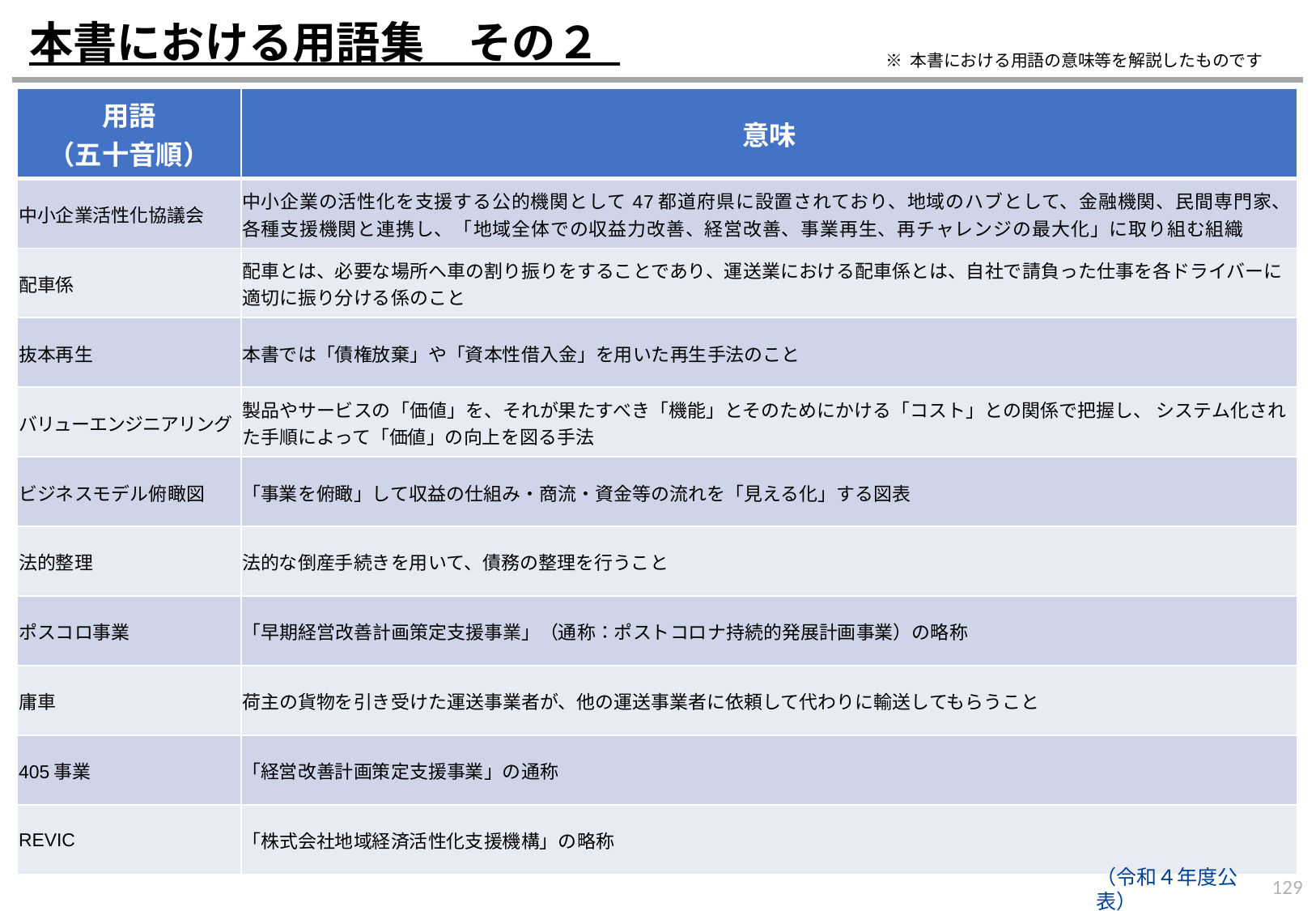

本書における用語集　その２
※ 本書における用語の意味等を解説したものです
| 用語 （五十音順） | 意味 |
| --- | --- |
| 中小企業活性化協議会 | 中小企業の活性化を支援する公的機関として47都道府県に設置されており、地域のハブとして、金融機関、民間専門家、各種支援機関と連携し、「地域全体での収益力改善、経営改善、事業再生、再チャレンジの最大化」に取り組む組織 |
| 配車係 | 配車とは、必要な場所へ車の割り振りをすることであり、運送業における配車係とは、自社で請負った仕事を各ドライバーに適切に振り分ける係のこと |
| 抜本再生 | 本書では「債権放棄」や「資本性借入金」を用いた再生手法のこと |
| バリューエンジニアリング | 製品やサービスの「価値」を、それが果たすべき「機能」とそのためにかける「コスト」との関係で把握し、 システム化された手順によって「価値」の向上を図る手法 |
| ビジネスモデル俯瞰図 | 「事業を俯瞰」して収益の仕組み・商流・資金等の流れを「見える化」する図表 |
| 法的整理 | 法的な倒産手続きを用いて、債務の整理を行うこと |
| ポスコロ事業 | 「早期経営改善計画策定支援事業」（通称：ポストコロナ持続的発展計画事業）の略称 |
| 庸車 | 荷主の貨物を引き受けた運送事業者が、他の運送事業者に依頼して代わりに輸送してもらうこと |
| 405事業 | 「経営改善計画策定支援事業」の通称 |
| REVIC | 「株式会社地域経済活性化支援機構」の略称 |
（令和４年度公表）
129